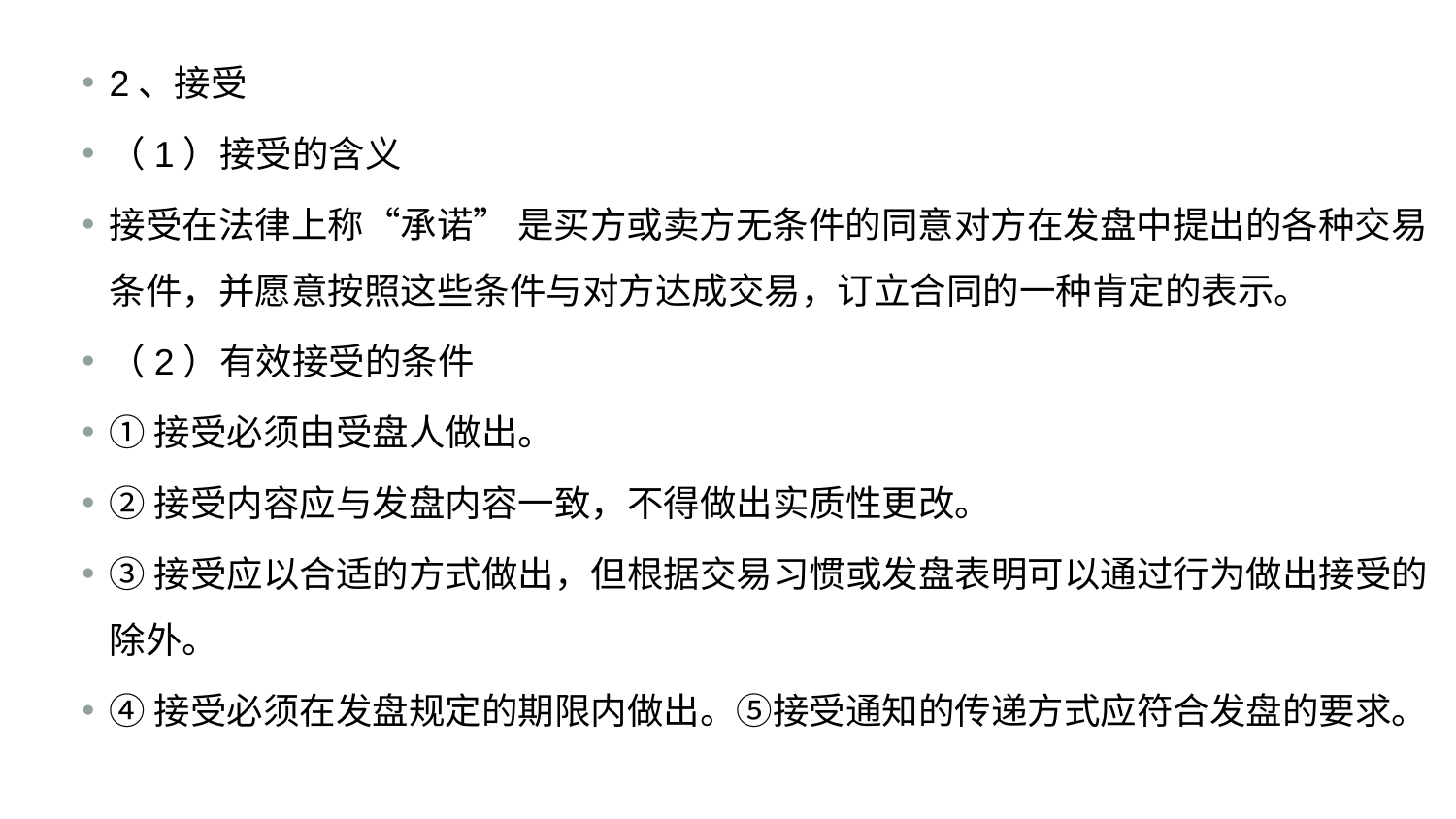

2、接受
（1）接受的含义
接受在法律上称“承诺” 是买方或卖方无条件的同意对方在发盘中提出的各种交易条件，并愿意按照这些条件与对方达成交易，订立合同的一种肯定的表示。
（2）有效接受的条件
①接受必须由受盘人做出。
②接受内容应与发盘内容一致，不得做出实质性更改。
③接受应以合适的方式做出，但根据交易习惯或发盘表明可以通过行为做出接受的除外。
④接受必须在发盘规定的期限内做出。⑤接受通知的传递方式应符合发盘的要求。
#